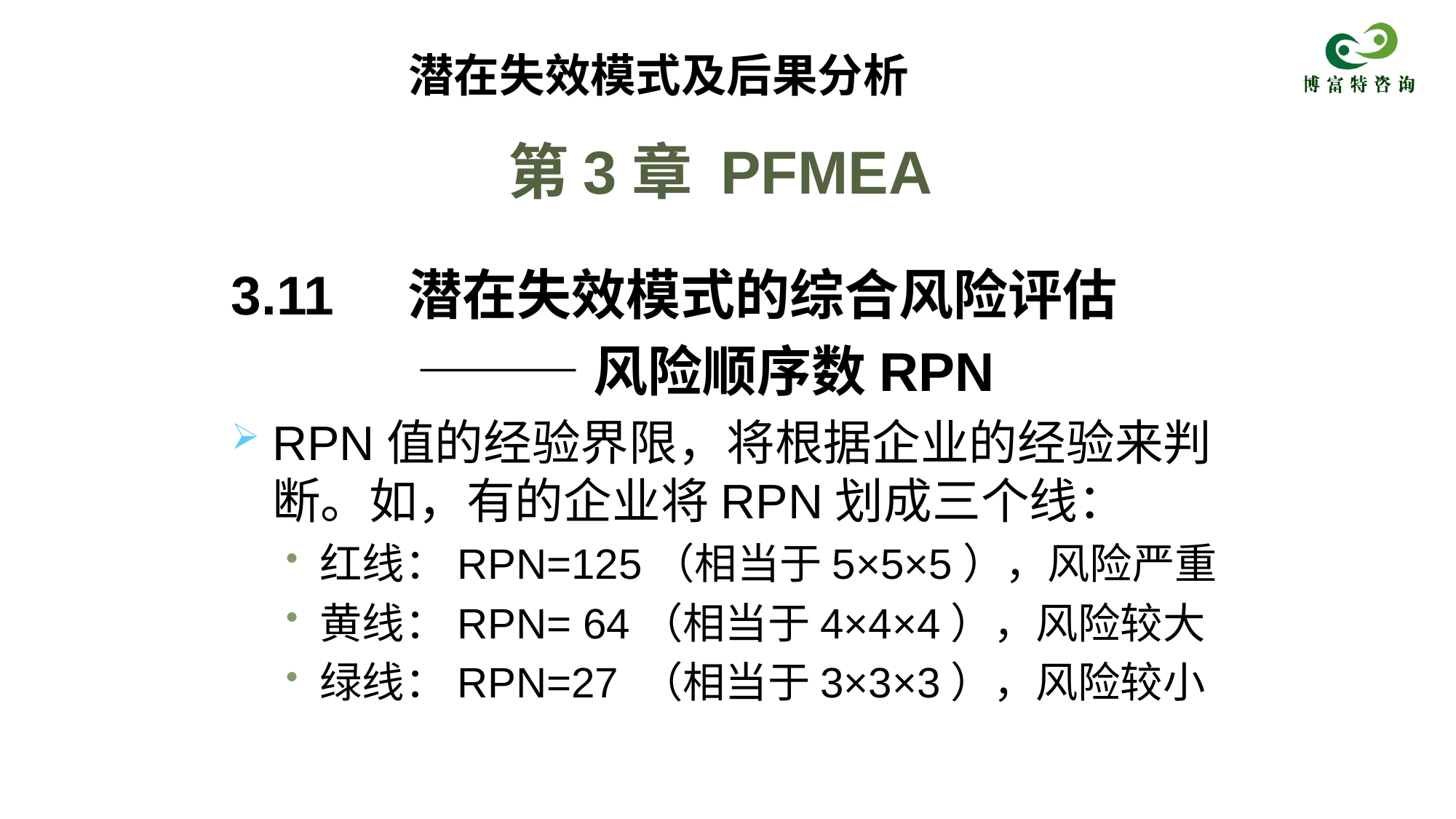

潜在失效模式及后果分析
# 第3章 PFMEA
3.11    潜在失效模式的综合风险评估
               ―――风险顺序数RPN
RPN值的经验界限，将根据企业的经验来判断。如，有的企业将RPN划成三个线：
红线：RPN=125（相当于5×5×5），风险严重
黄线：RPN= 64（相当于4×4×4），风险较大
绿线：RPN=27 （相当于3×3×3），风险较小
68